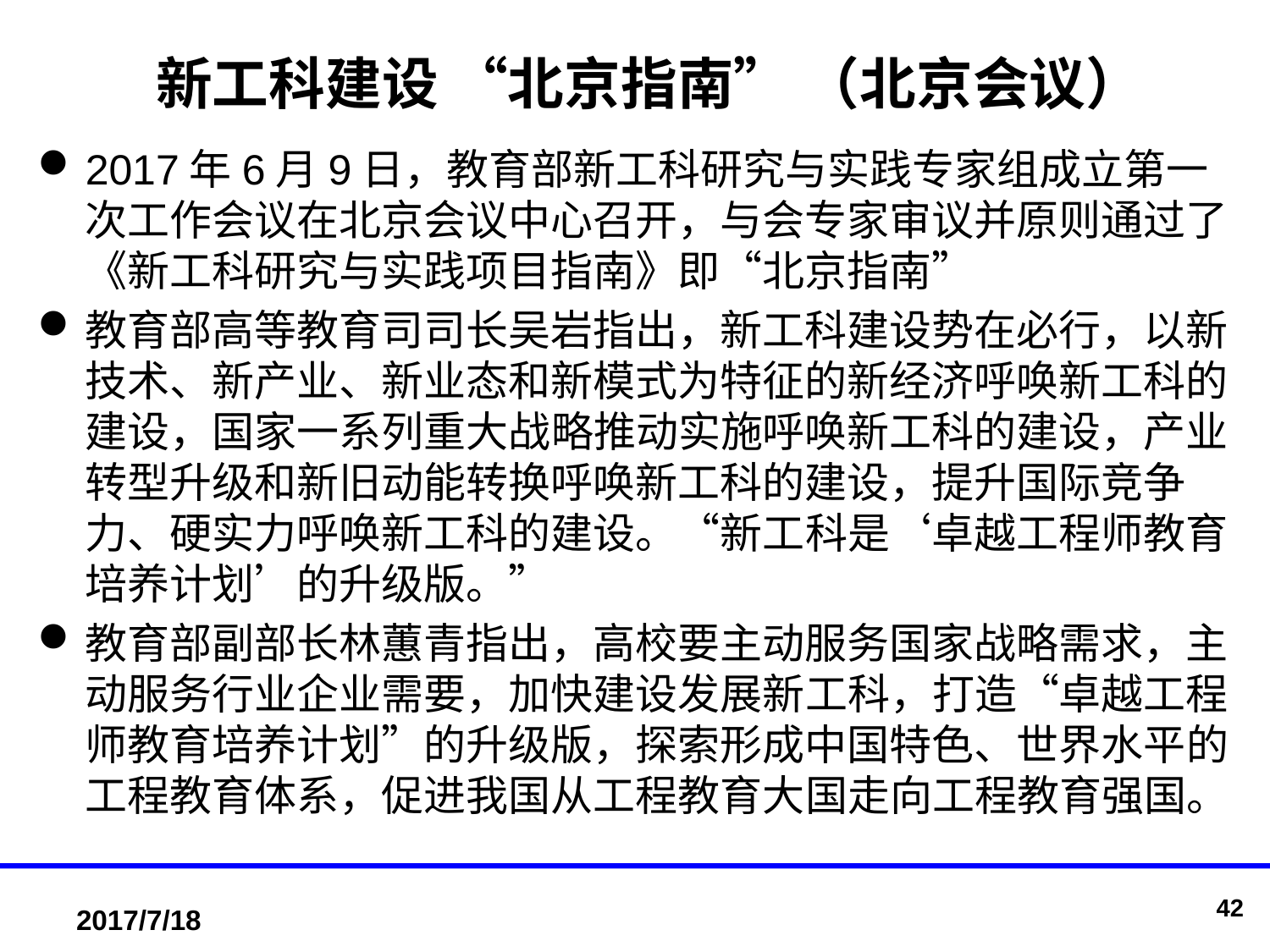

# 新工科建设 “北京指南” （北京会议）
2017年6月9日，教育部新工科研究与实践专家组成立第一次工作会议在北京会议中心召开，与会专家审议并原则通过了《新工科研究与实践项目指南》即“北京指南”
教育部高等教育司司长吴岩指出，新工科建设势在必行，以新技术、新产业、新业态和新模式为特征的新经济呼唤新工科的建设，国家一系列重大战略推动实施呼唤新工科的建设，产业转型升级和新旧动能转换呼唤新工科的建设，提升国际竞争力、硬实力呼唤新工科的建设。“新工科是‘卓越工程师教育培养计划’的升级版。”
教育部副部长林蕙青指出，高校要主动服务国家战略需求，主动服务行业企业需要，加快建设发展新工科，打造“卓越工程师教育培养计划”的升级版，探索形成中国特色、世界水平的工程教育体系，促进我国从工程教育大国走向工程教育强国。

42
2017/7/18